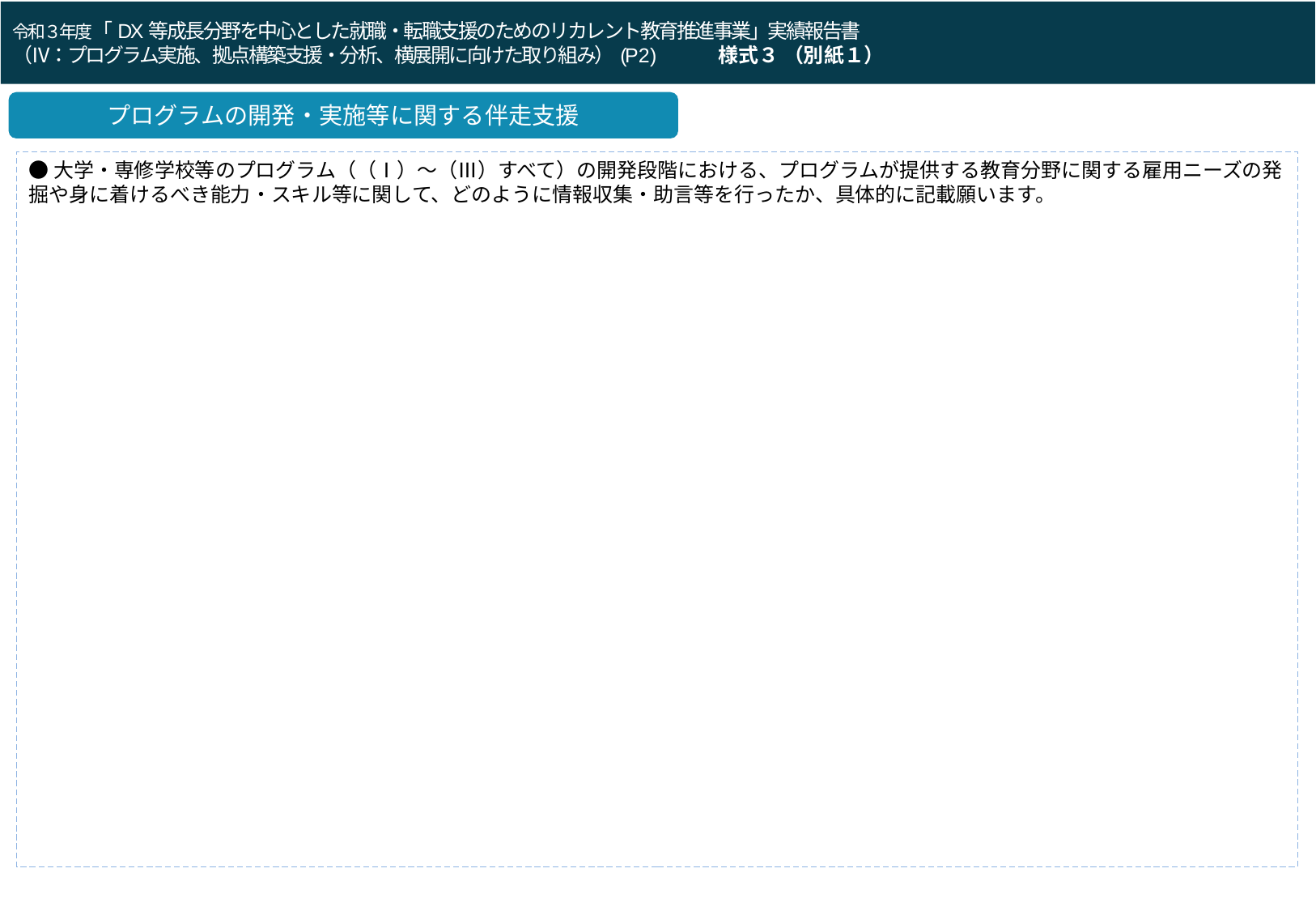

令和３年度「DX等成長分野を中心とした就職・転職支援のためのリカレント教育推進事業」実績報告書
（Ⅳ：プログラム実施、拠点構築支援・分析、横展開に向けた取り組み）(P2)　　　様式３ （別紙１）
令和３年度「DX等成長分野を中心とした就職・転職支援のためのリカレント教育推進事業」企画提案書（Ⅰ：DXリテラシー）(P2)
プログラムの開発・実施等に関する伴走支援
●大学・専修学校等のプログラム（（Ⅰ）～（Ⅲ）すべて）の開発段階における、プログラムが提供する教育分野に関する雇用ニーズの発掘や身に着けるべき能力・スキル等に関して、どのように情報収集・助言等を行ったか、具体的に記載願います。